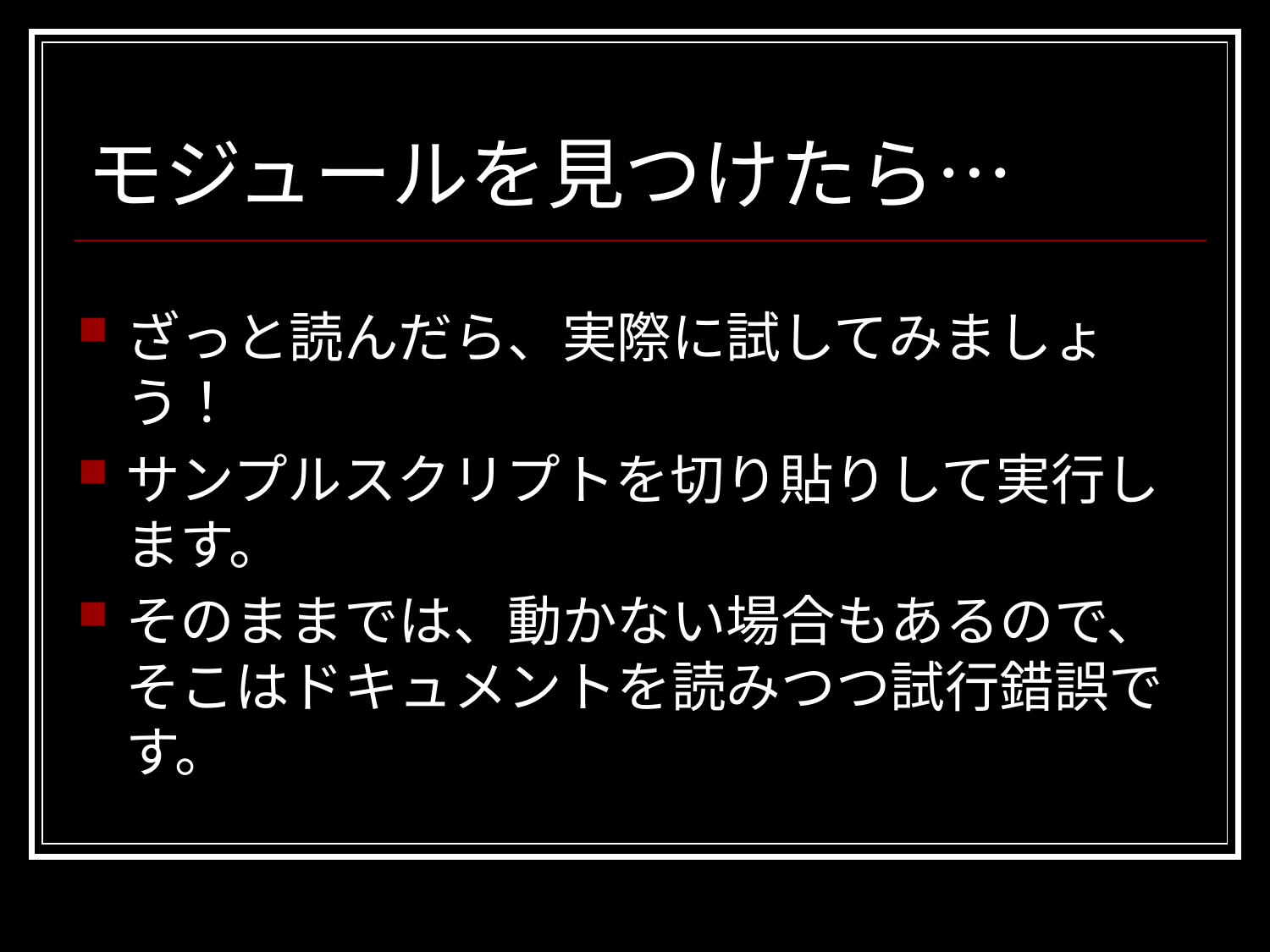

# モジュールを見つけたら…
ざっと読んだら、実際に試してみましょう！
サンプルスクリプトを切り貼りして実行します。
そのままでは、動かない場合もあるので、そこはドキュメントを読みつつ試行錯誤です。